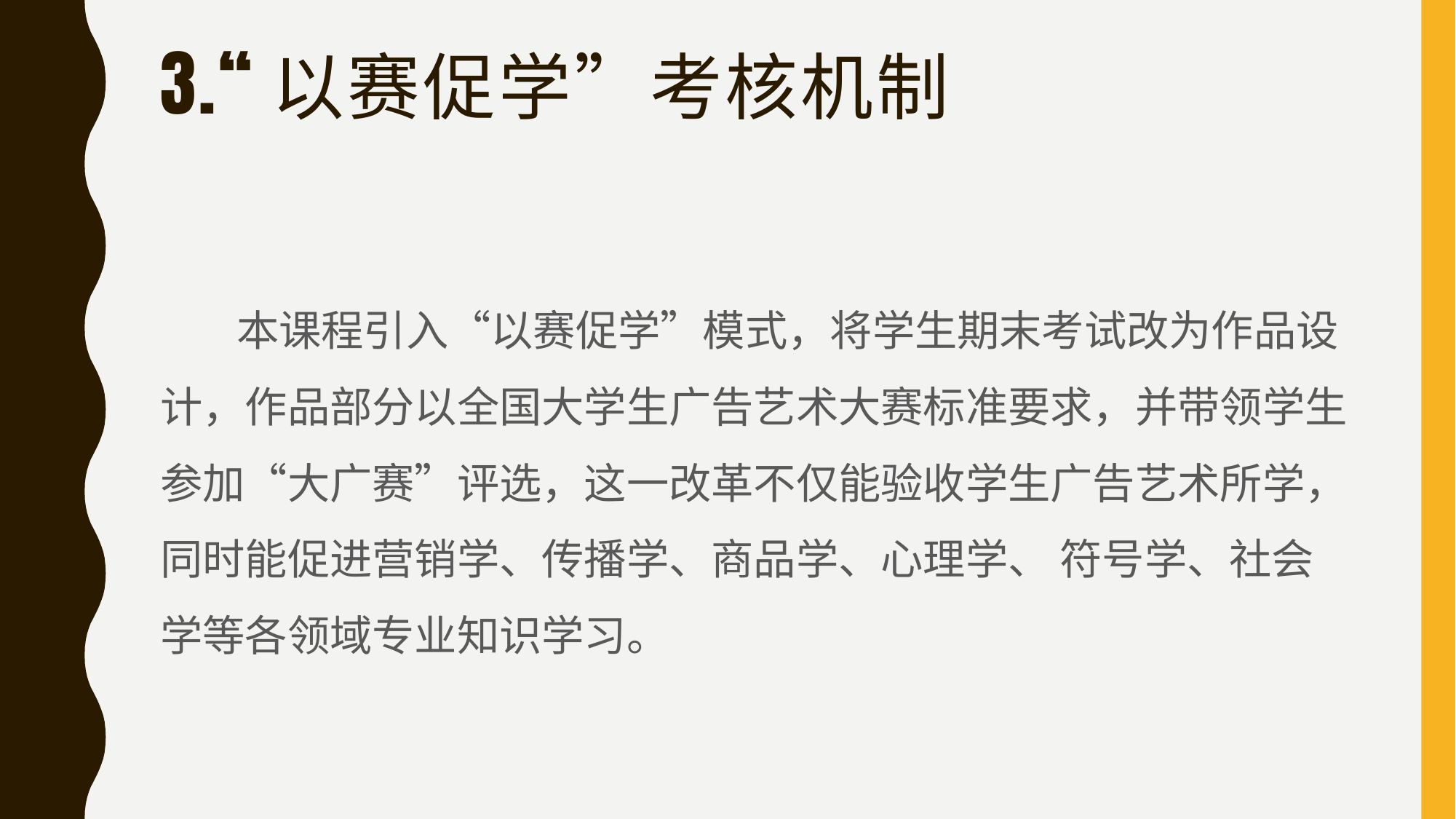

# 3.“以赛促学”考核机制
       本课程引入“以赛促学”模式，将学生期末考试改为作品设计，作品部分以全国大学生广告艺术大赛标准要求，并带领学生参加“大广赛”评选，这一改革不仅能验收学生广告艺术所学，同时能促进营销学、传播学、商品学、心理学、 符号学、社会学等各领域专业知识学习。